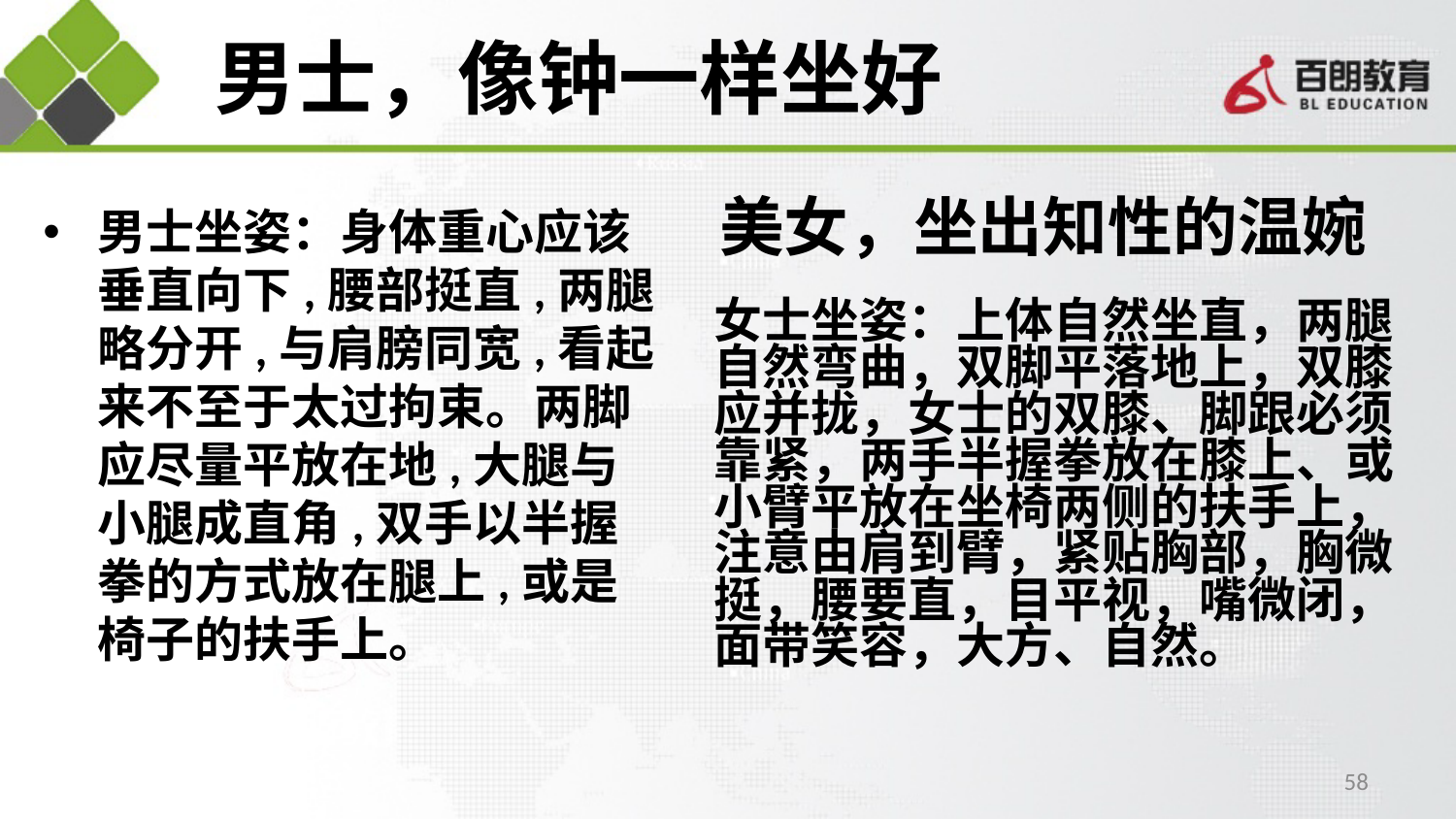

# 男士，像钟一样坐好
美女，坐出知性的温婉
男士坐姿：身体重心应该垂直向下,腰部挺直,两腿略分开,与肩膀同宽,看起来不至于太过拘束。两脚应尽量平放在地,大腿与小腿成直角,双手以半握拳的方式放在腿上,或是椅子的扶手上。
女士坐姿：上体自然坐直，两腿自然弯曲，双脚平落地上，双膝应并拢，女士的双膝、脚跟必须靠紧，两手半握拳放在膝上、或小臂平放在坐椅两侧的扶手上，注意由肩到臂，紧贴胸部，胸微挺，腰要直，目平视，嘴微闭，面带笑容，大方、自然。
58